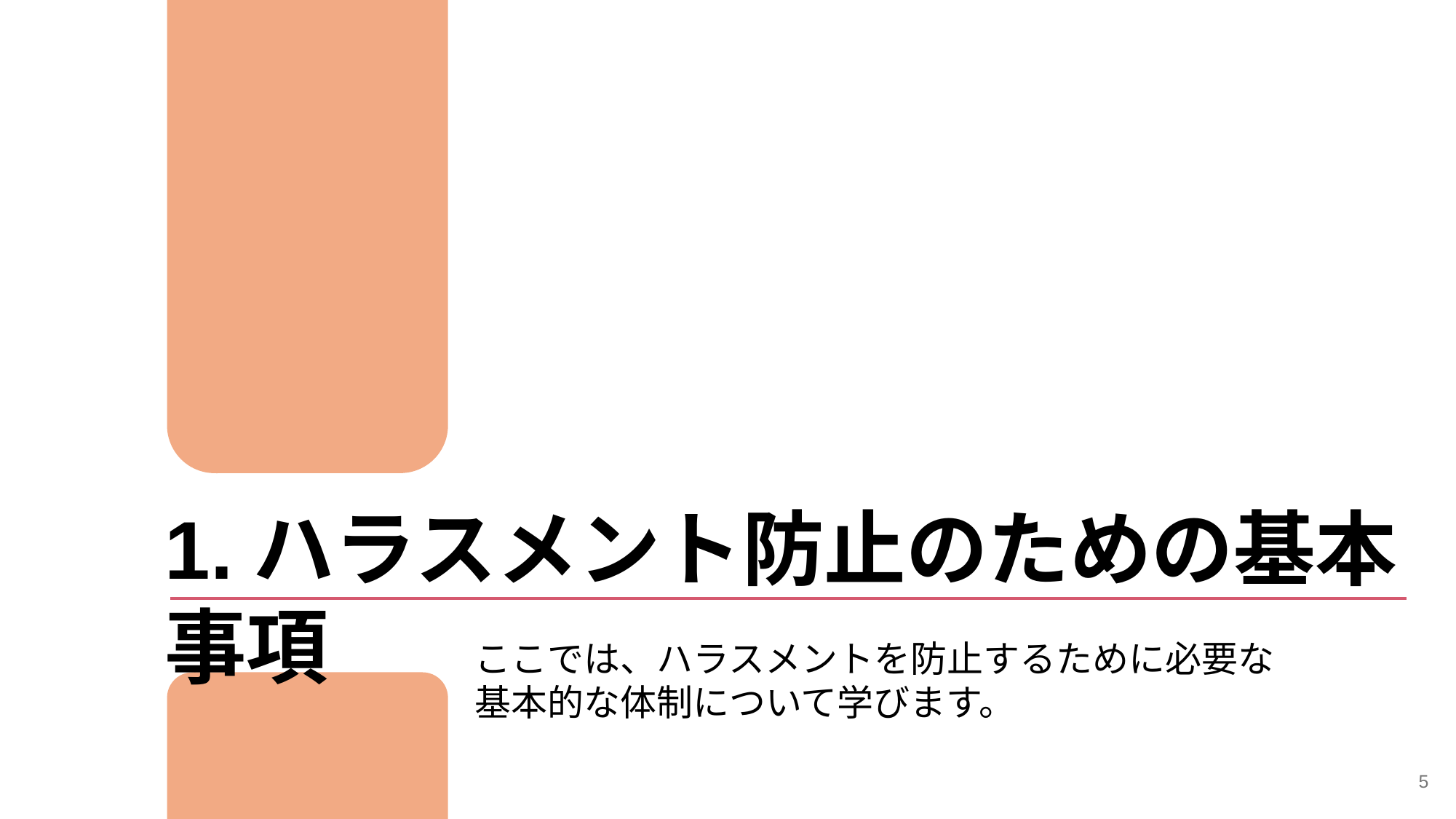

1.ハラスメント防止のための基本事項
ここでは、ハラスメントを防止するために必要な基本的な体制について学びます。
5